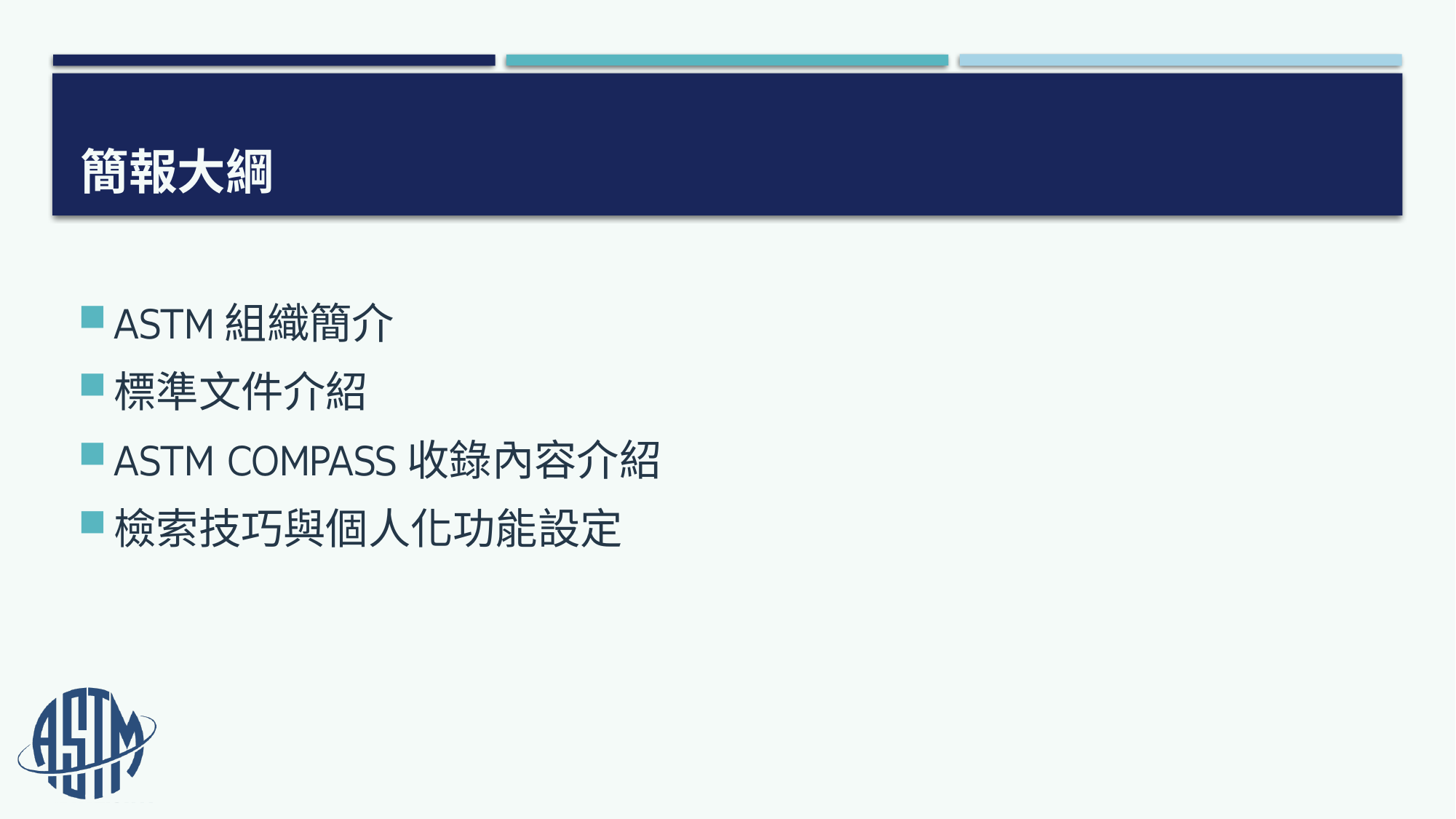

# 簡報大綱
ASTM組織簡介
標準文件介紹
ASTM COMPASS收錄內容介紹
檢索技巧與個人化功能設定